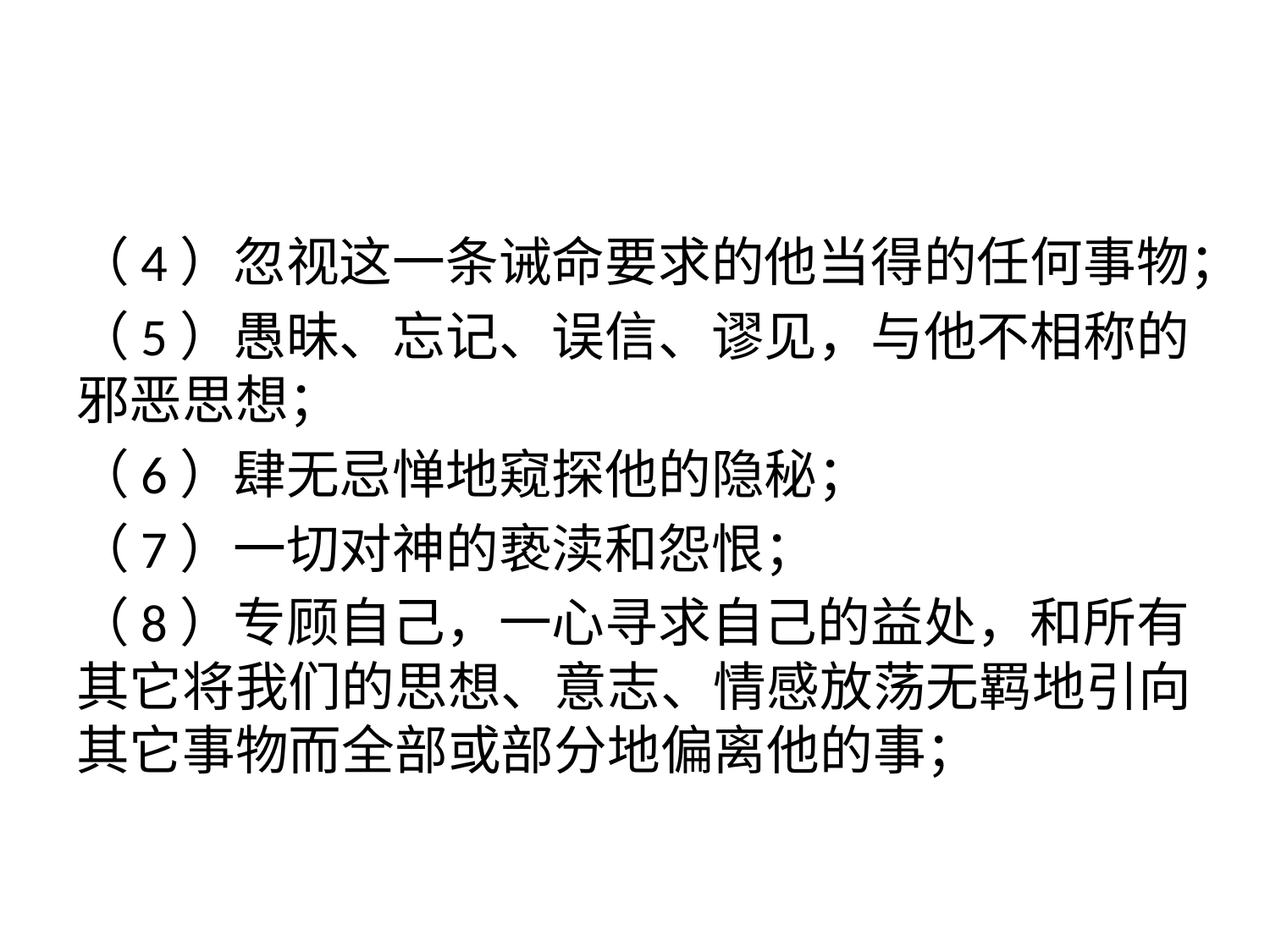

#
（4）忽视这一条诫命要求的他当得的任何事物；
（5）愚昧、忘记、误信、谬见，与他不相称的邪恶思想；
（6）肆无忌惮地窥探他的隐秘；
（7）一切对神的亵渎和怨恨；
（8）专顾自己，一心寻求自己的益处，和所有其它将我们的思想、意志、情感放荡无羁地引向其它事物而全部或部分地偏离他的事；